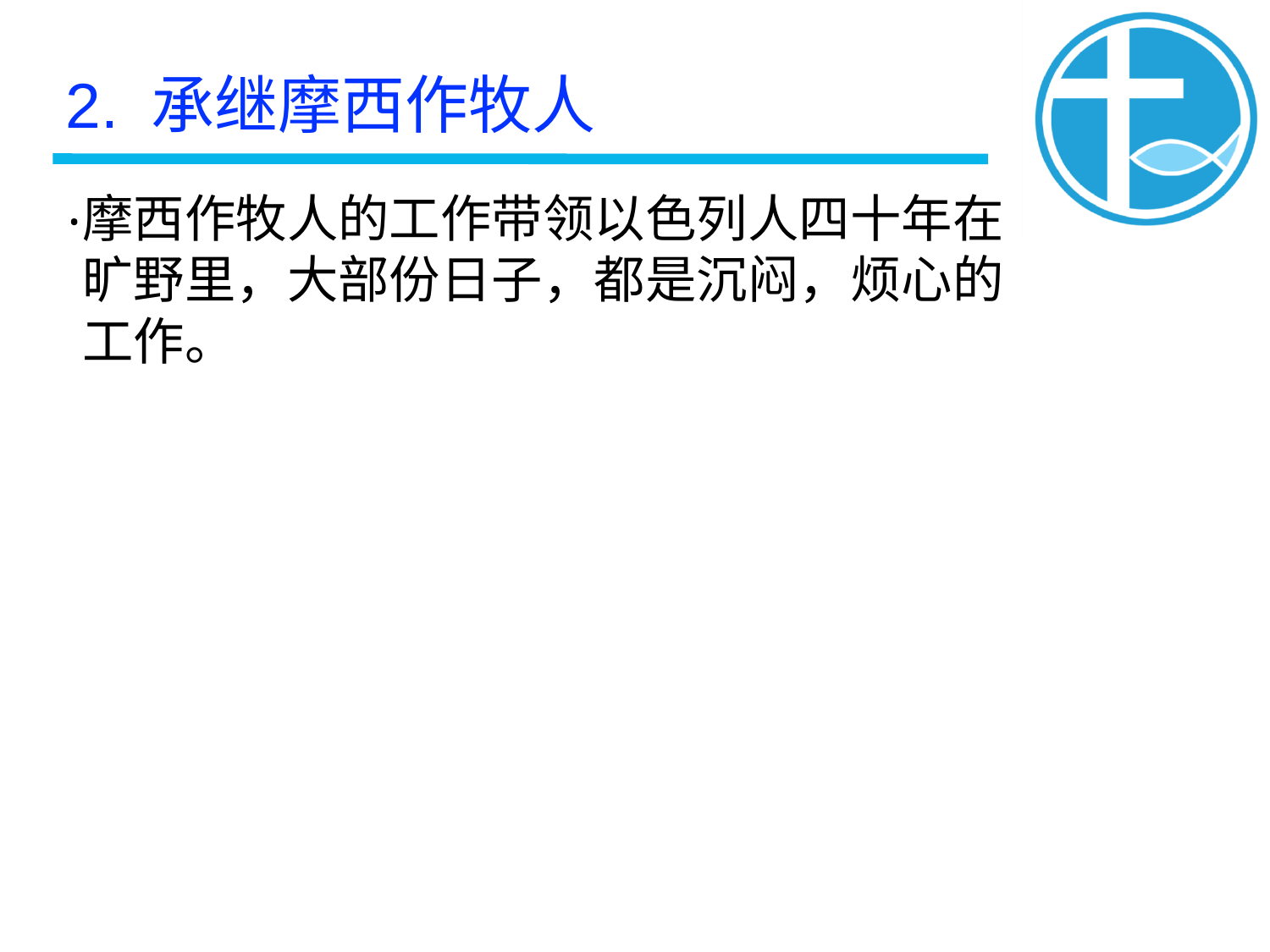

2. 承继摩西作牧人
摩西作牧人的工作带领以色列人四十年在旷野里，大部份日子，都是沉闷，烦心的工作。